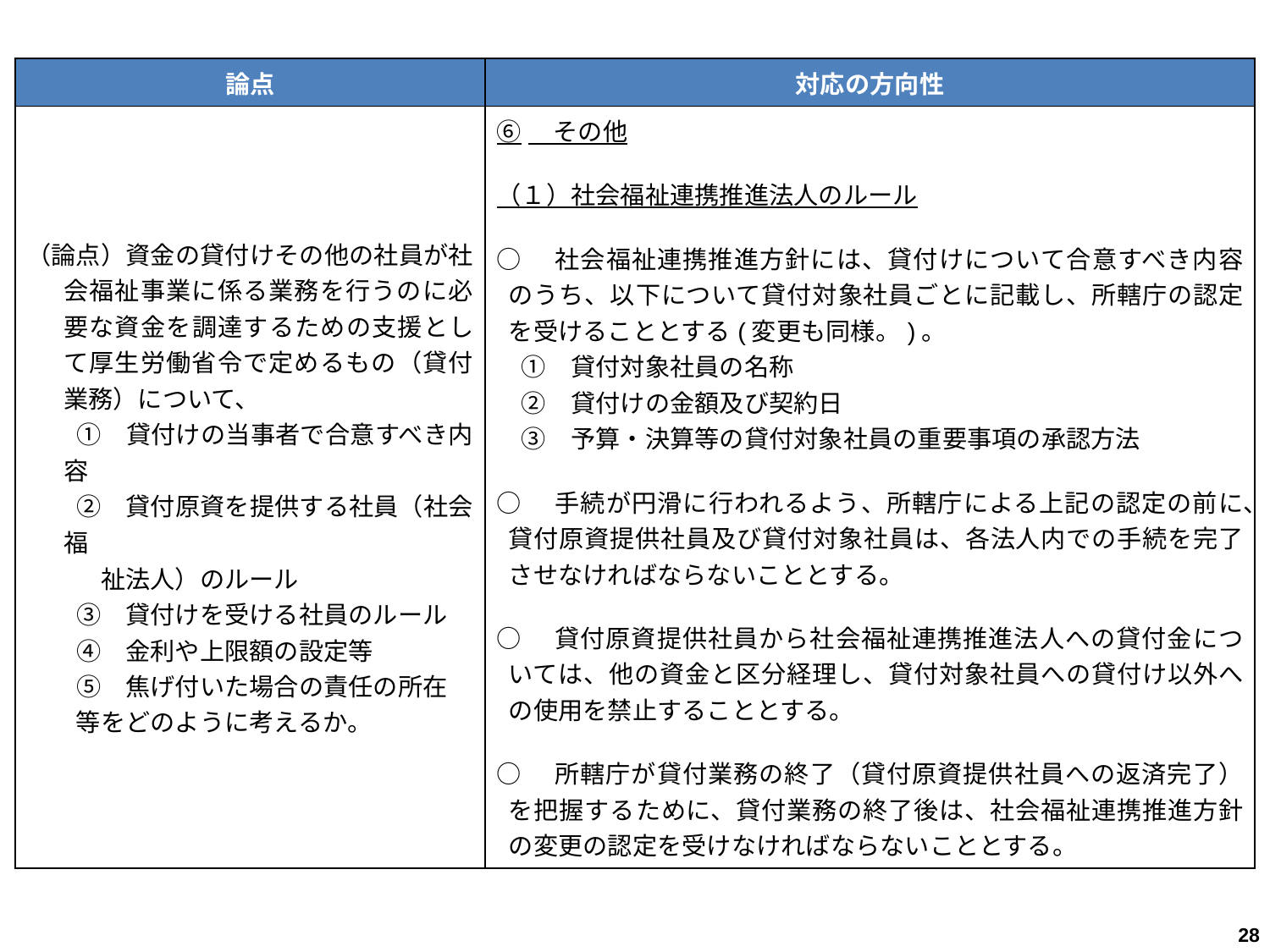

| 論点 | 対応の方向性 |
| --- | --- |
| （論点）資金の貸付けその他の社員が社会福祉事業に係る業務を行うのに必要な資金を調達するための支援として厚生労働省令で定めるもの（貸付業務）について、 　　①　貸付けの当事者で合意すべき内容 　　②　貸付原資を提供する社員（社会福 　　　祉法人）のルール 　　③　貸付けを受ける社員のルール 　　④　金利や上限額の設定等 　　⑤　焦げ付いた場合の責任の所在 　　等をどのように考えるか。 | ⑥　その他 （１）社会福祉連携推進法人のルール ○　社会福祉連携推進方針には、貸付けについて合意すべき内容のうち、以下について貸付対象社員ごとに記載し、所轄庁の認定を受けることとする(変更も同様。)。 　①　貸付対象社員の名称 　②　貸付けの金額及び契約日 　③　予算・決算等の貸付対象社員の重要事項の承認方法 ○　手続が円滑に行われるよう、所轄庁による上記の認定の前に、貸付原資提供社員及び貸付対象社員は、各法人内での手続を完了させなければならないこととする。 ○　貸付原資提供社員から社会福祉連携推進法人への貸付金については、他の資金と区分経理し、貸付対象社員への貸付け以外への使用を禁止することとする。 ○　所轄庁が貸付業務の終了（貸付原資提供社員への返済完了）を把握するために、貸付業務の終了後は、社会福祉連携推進方針の変更の認定を受けなければならないこととする。 |
28